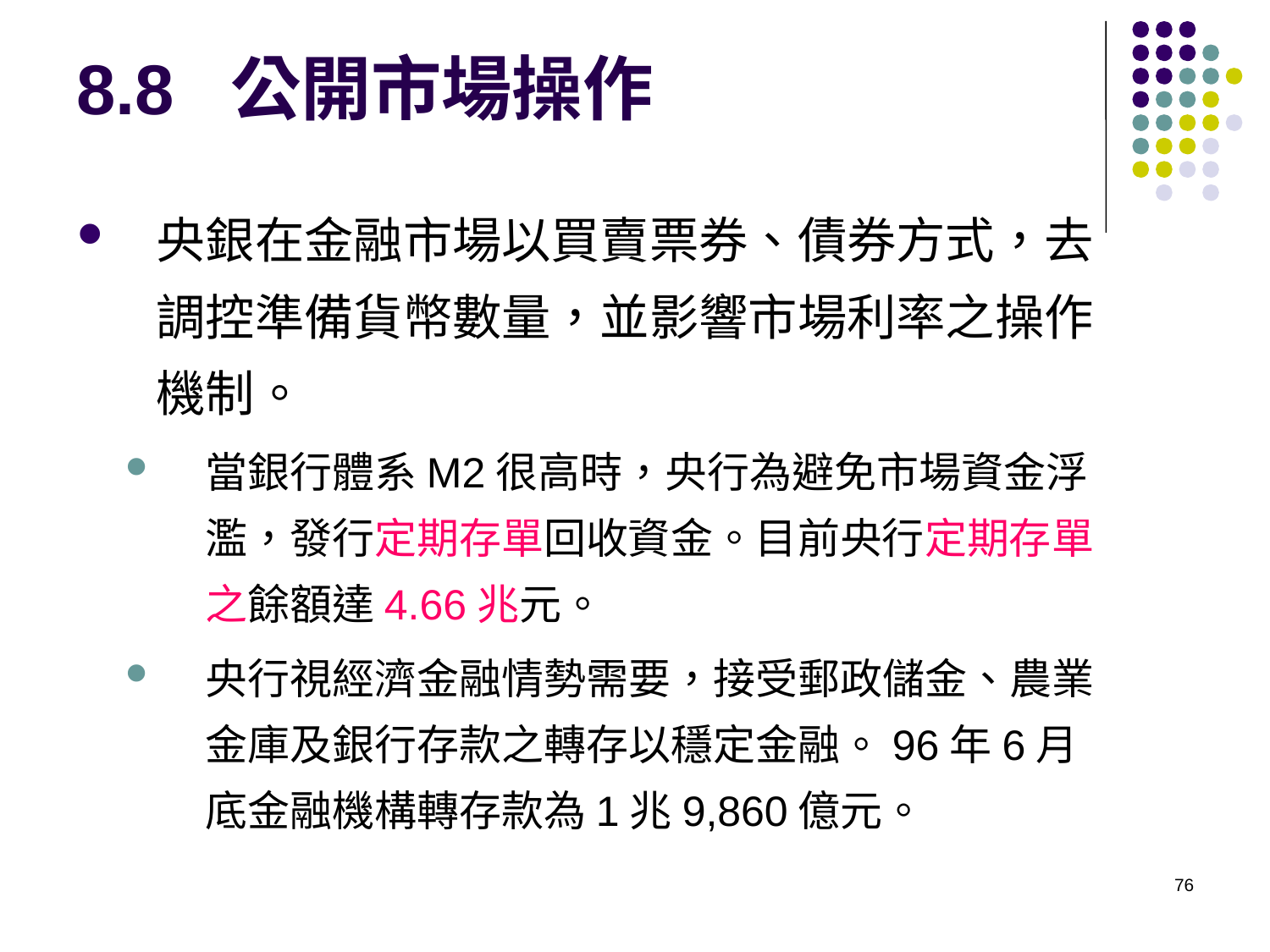

# 8.8  公開市場操作
央銀在金融市場以買賣票券、債券方式，去調控準備貨幣數量，並影響市場利率之操作機制。
當銀行體系M2很高時，央行為避免市場資金浮濫，發行定期存單回收資金。目前央行定期存單之餘額達4.66兆元。
央行視經濟金融情勢需要，接受郵政儲金、農業金庫及銀行存款之轉存以穩定金融。96年6月底金融機構轉存款為1兆9,860億元。
76